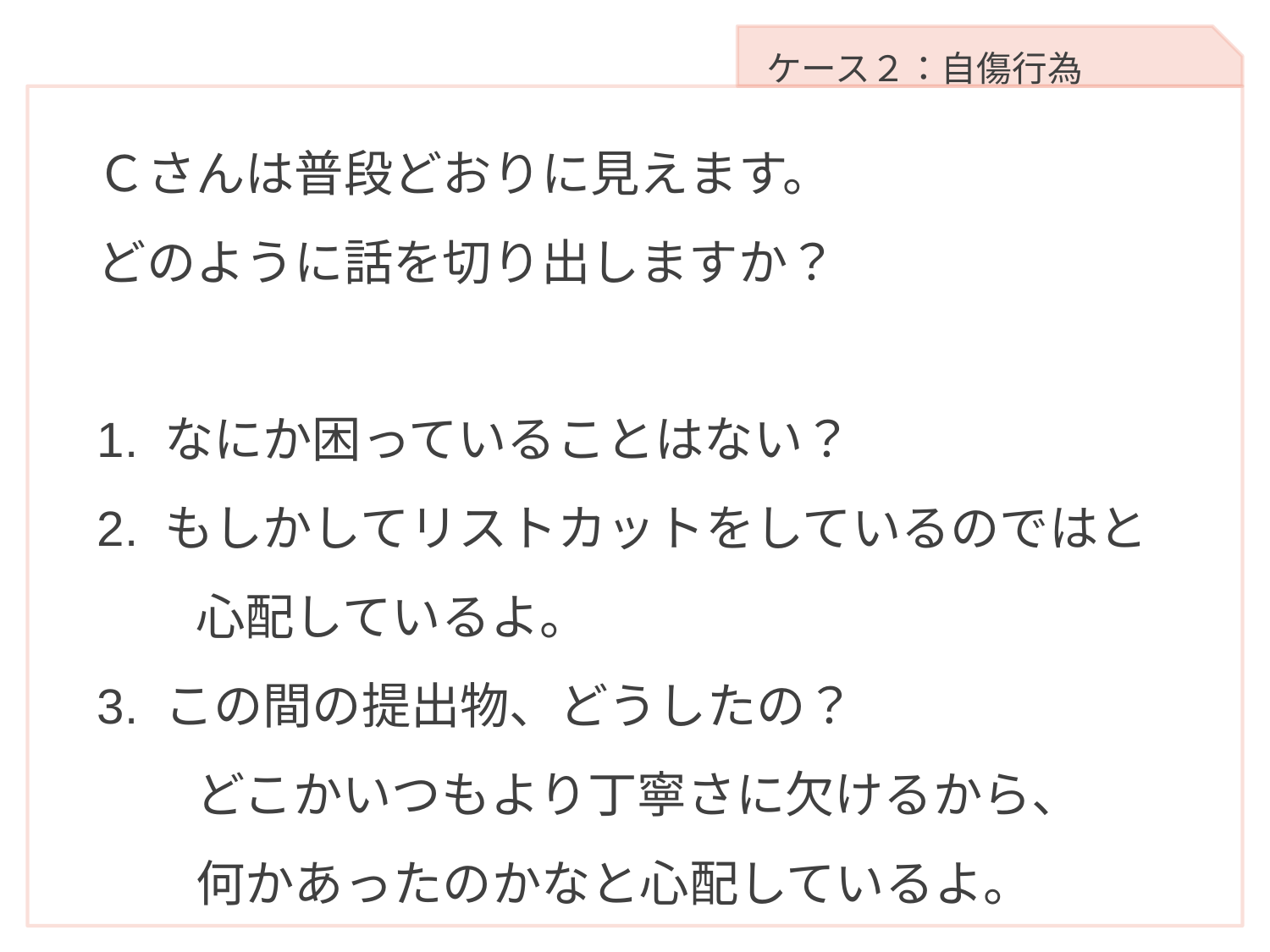

ケース２：自傷行為

Ｃさんは普段どおりに見えます。
どのように話を切り出しますか？

1. なにか困っていることはない？
2. もしかしてリストカットをしているのではと
　　心配しているよ。
3. この間の提出物、どうしたの？
　　どこかいつもより丁寧さに欠けるから、
　　何かあったのかなと心配しているよ。